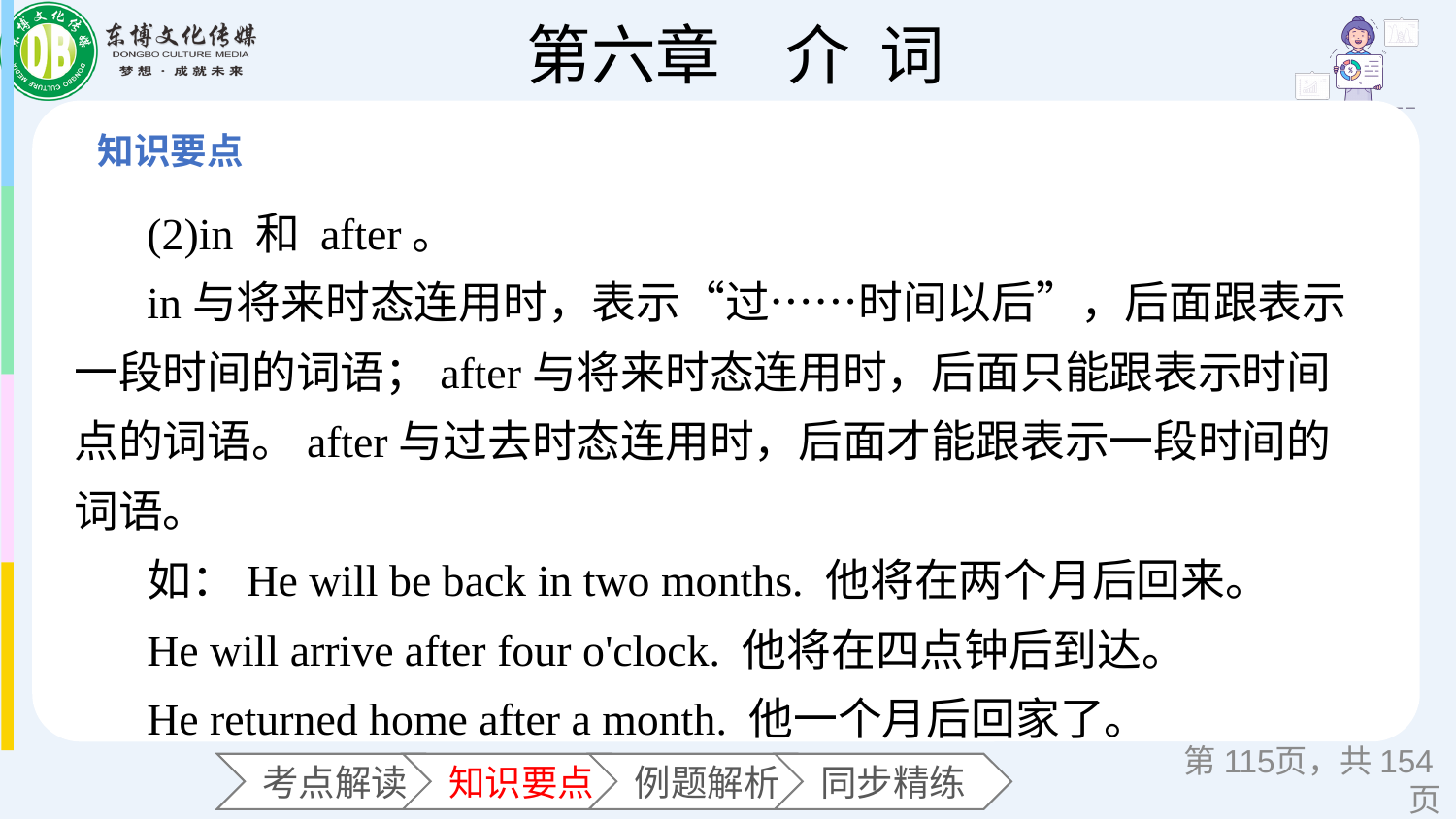

(2)in 和 after。
in与将来时态连用时，表示“过……时间以后”，后面跟表示一段时间的词语；after与将来时态连用时，后面只能跟表示时间点的词语。after与过去时态连用时，后面才能跟表示一段时间的词语。
如：He will be back in two months. 他将在两个月后回来。
He will arrive after four o'clock. 他将在四点钟后到达。
He returned home after a month. 他一个月后回家了。
第115页，共154页